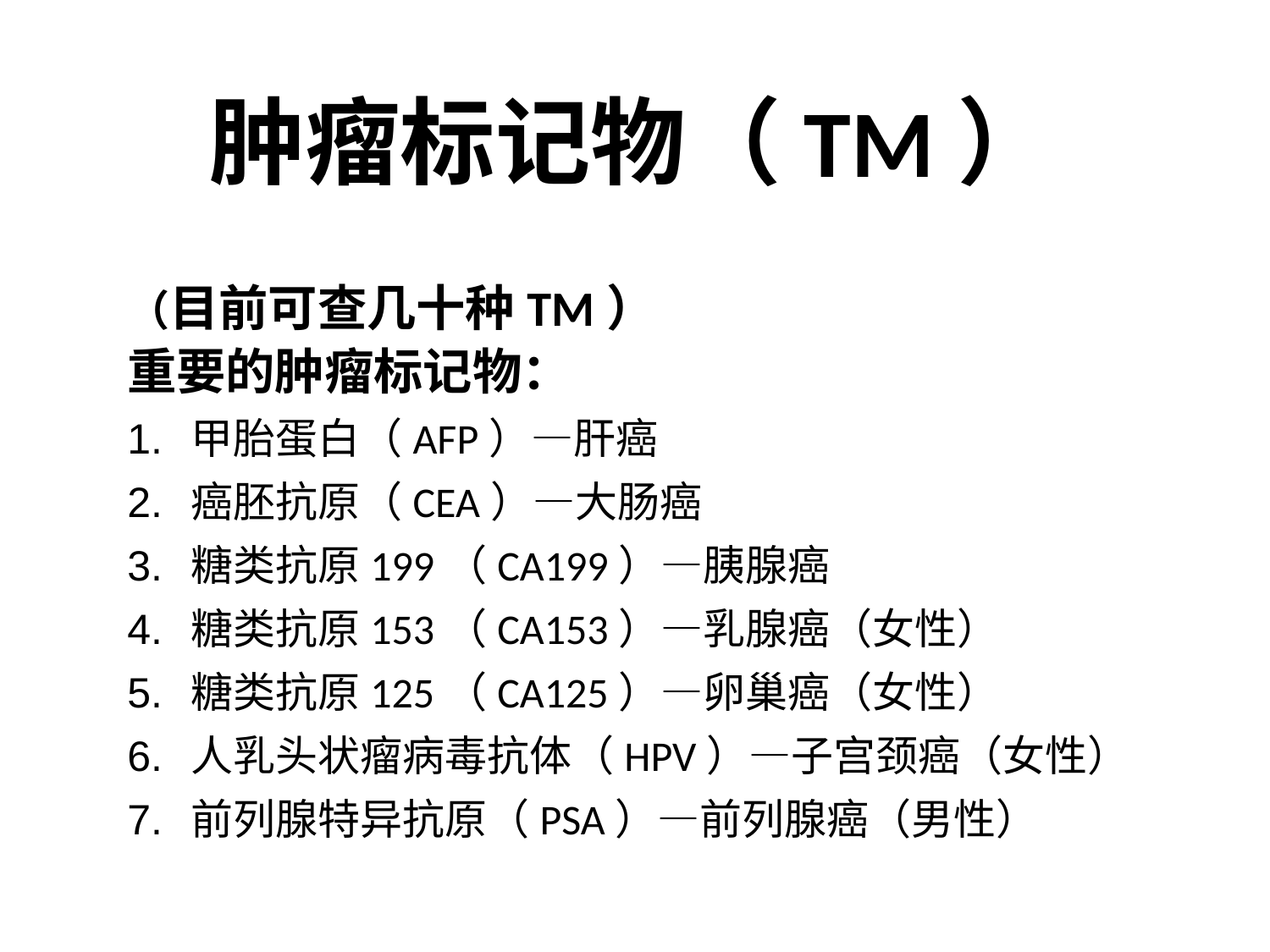

肿瘤标记物（TM）
（目前可查几十种TM）
重要的肿瘤标记物：
甲胎蛋白（AFP）—肝癌
癌胚抗原（CEA）—大肠癌
糖类抗原199（CA199）—胰腺癌
糖类抗原153（CA153）—乳腺癌（女性）
糖类抗原125（CA125）—卵巢癌（女性）
人乳头状瘤病毒抗体（HPV）—子宫颈癌（女性）
前列腺特异抗原（PSA）—前列腺癌（男性）